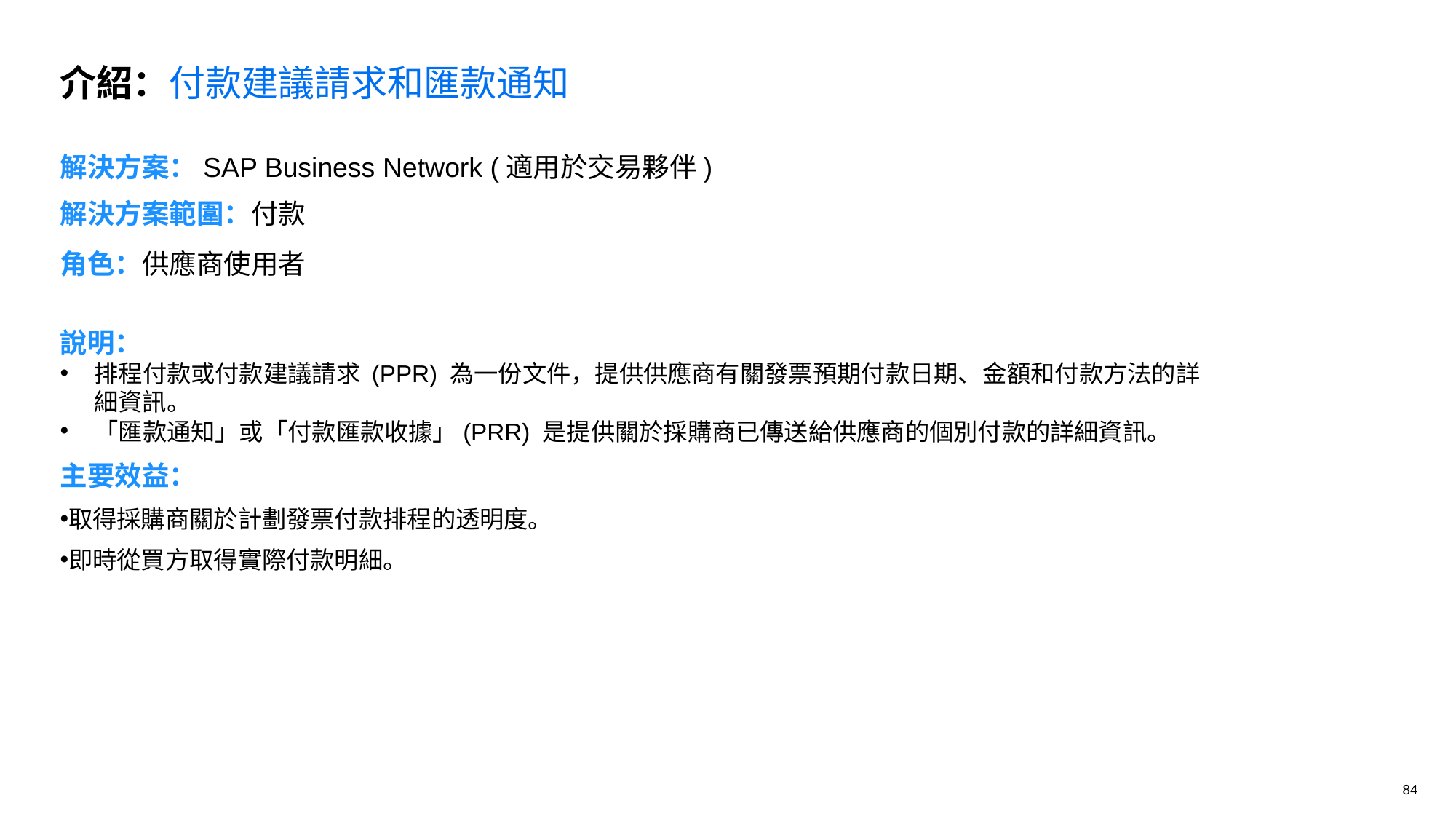

介紹：付款建議請求和匯款通知
解決方案：SAP Business Network (適用於交易夥伴)
# 解決方案範圍：付款
角色：供應商使用者
說明：
排程付款或付款建議請求 (PPR) 為一份文件，提供供應商有關發票預期付款日期、金額和付款方法的詳細資訊。
「匯款通知」或「付款匯款收據」(PRR) 是提供關於採購商已傳送給供應商的個別付款的詳細資訊。
主要效益：
取得採購商關於計劃發票付款排程的透明度。
即時從買方取得實際付款明細。